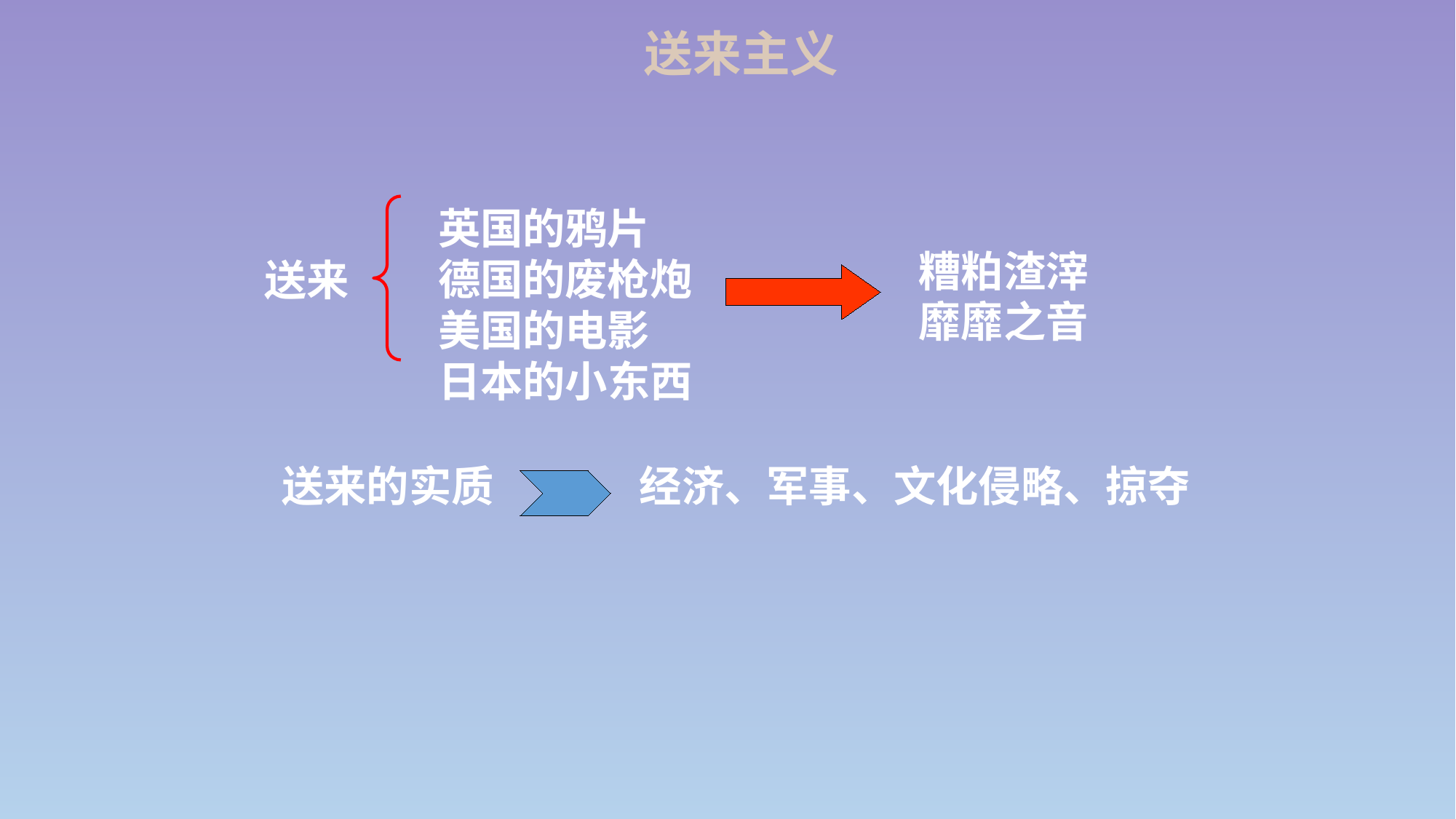

送来主义

英国的鸦片
德国的废枪炮
美国的电影
日本的小东西
糟粕渣滓
靡靡之音
送来

送来的实质
经济、军事、文化侵略、掠夺